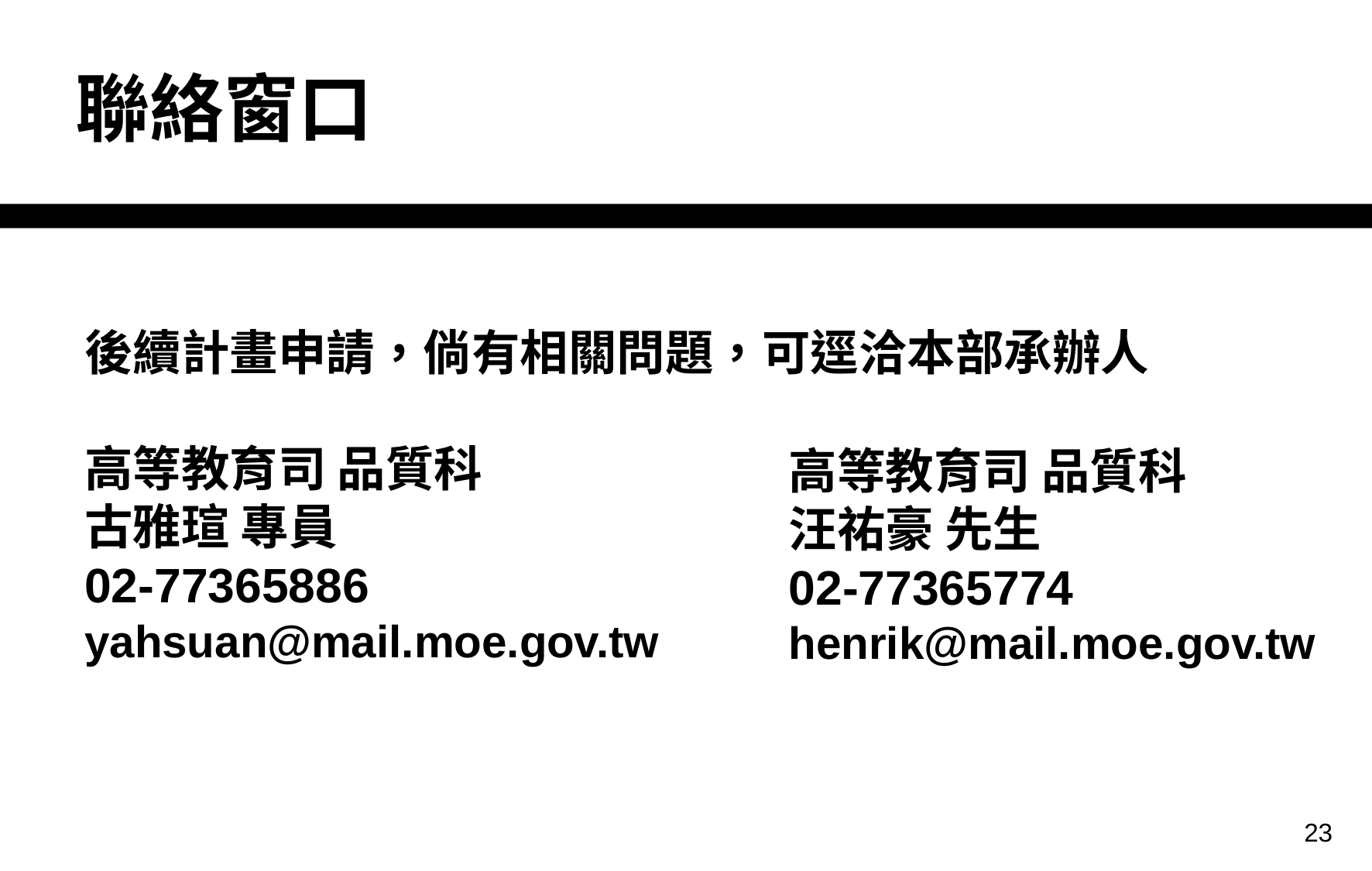

| 聯絡窗口 |
| --- |
後續計畫申請，倘有相關問題，可逕洽本部承辦人

高等教育司 品質科
古雅瑄 專員
02-77365886
yahsuan@mail.moe.gov.tw
高等教育司 品質科
汪祐豪 先生
02-77365774
henrik@mail.moe.gov.tw
23